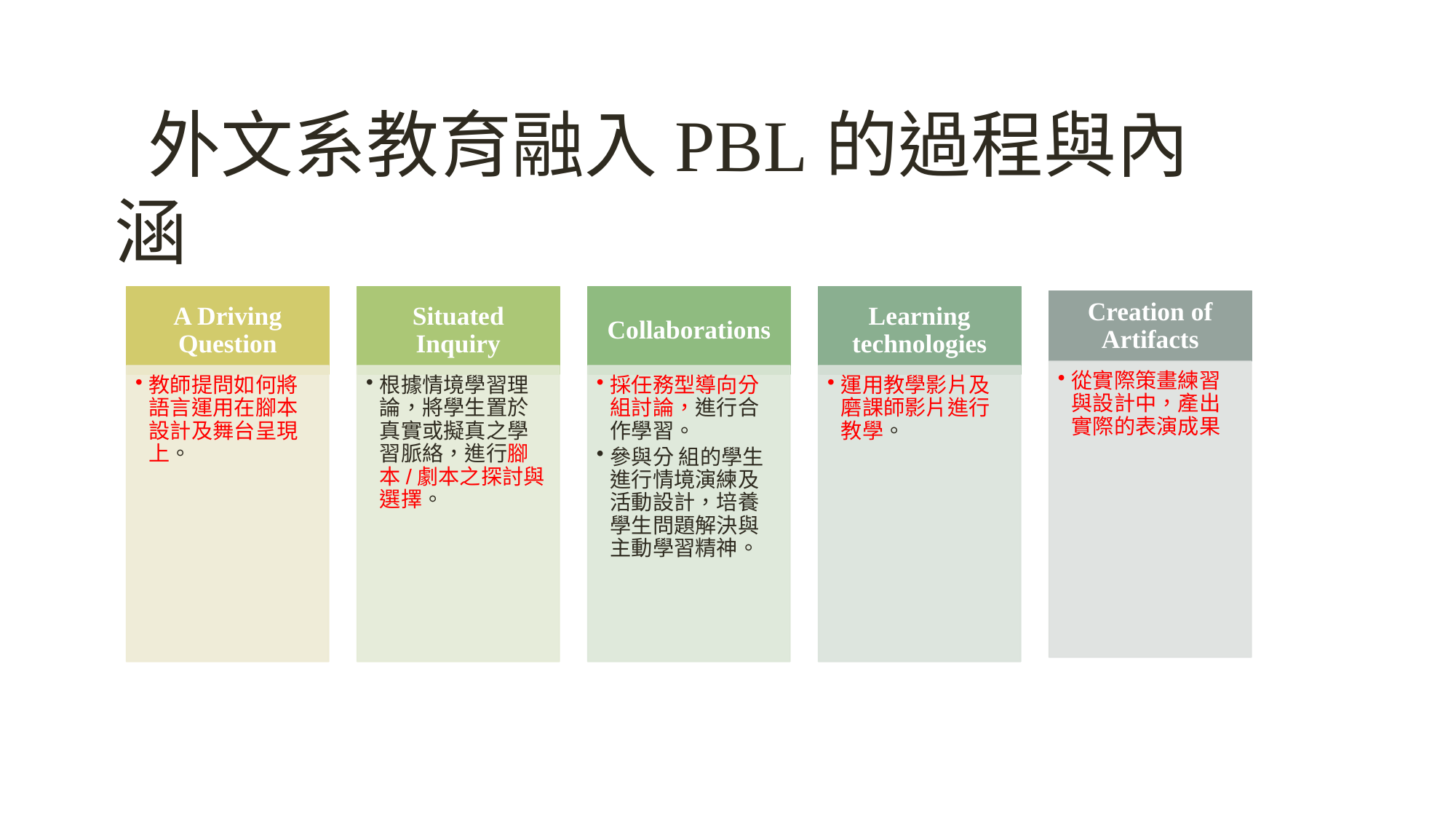

外文系教育融入PBL的過程與內涵
 外文系教育融入PBL的過程與內涵
A Driving Question
教師提問如何將語言運用在腳本設計及舞台呈現上。

Situated Inquiry
根據情境學習理論，將學生置於真實或擬真之學習脈絡，進行腳本/劇本之探討與選擇。
Collaborations
採任務型導向分組討論，進行合作學習。
參與分 組的學生進行情境演練及活動設計，培養學生問題解決與主動學習精神。
Learning technologies
運用教學影片及磨課師影片進行教學。
Creation of Artifacts
從實際策畫練習與設計中，產出實際的表演成果
8